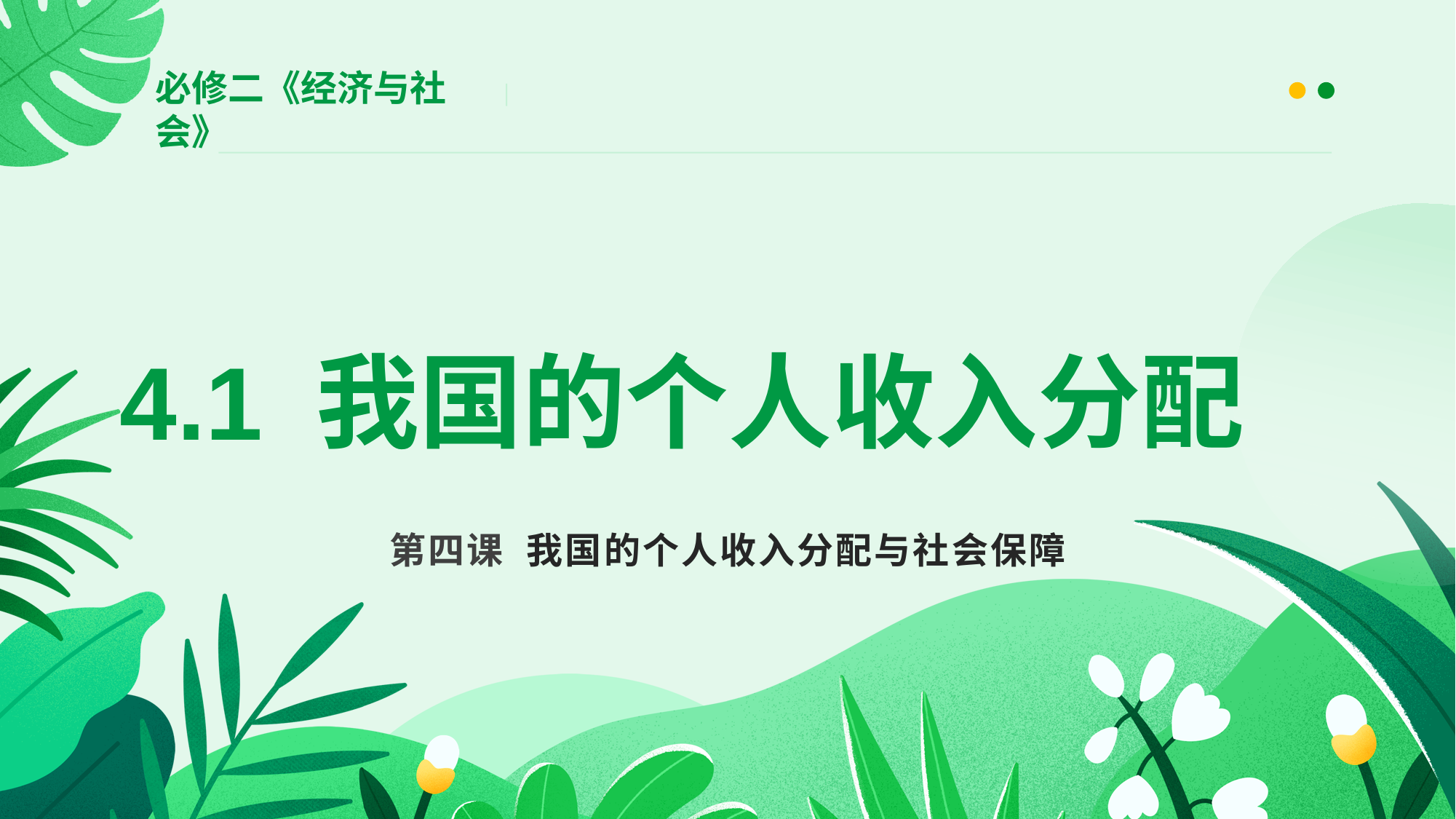

必修二《经济与社会》
# 4.1 我国的个人收入分配
第四课  我国的个人收入分配与社会保障